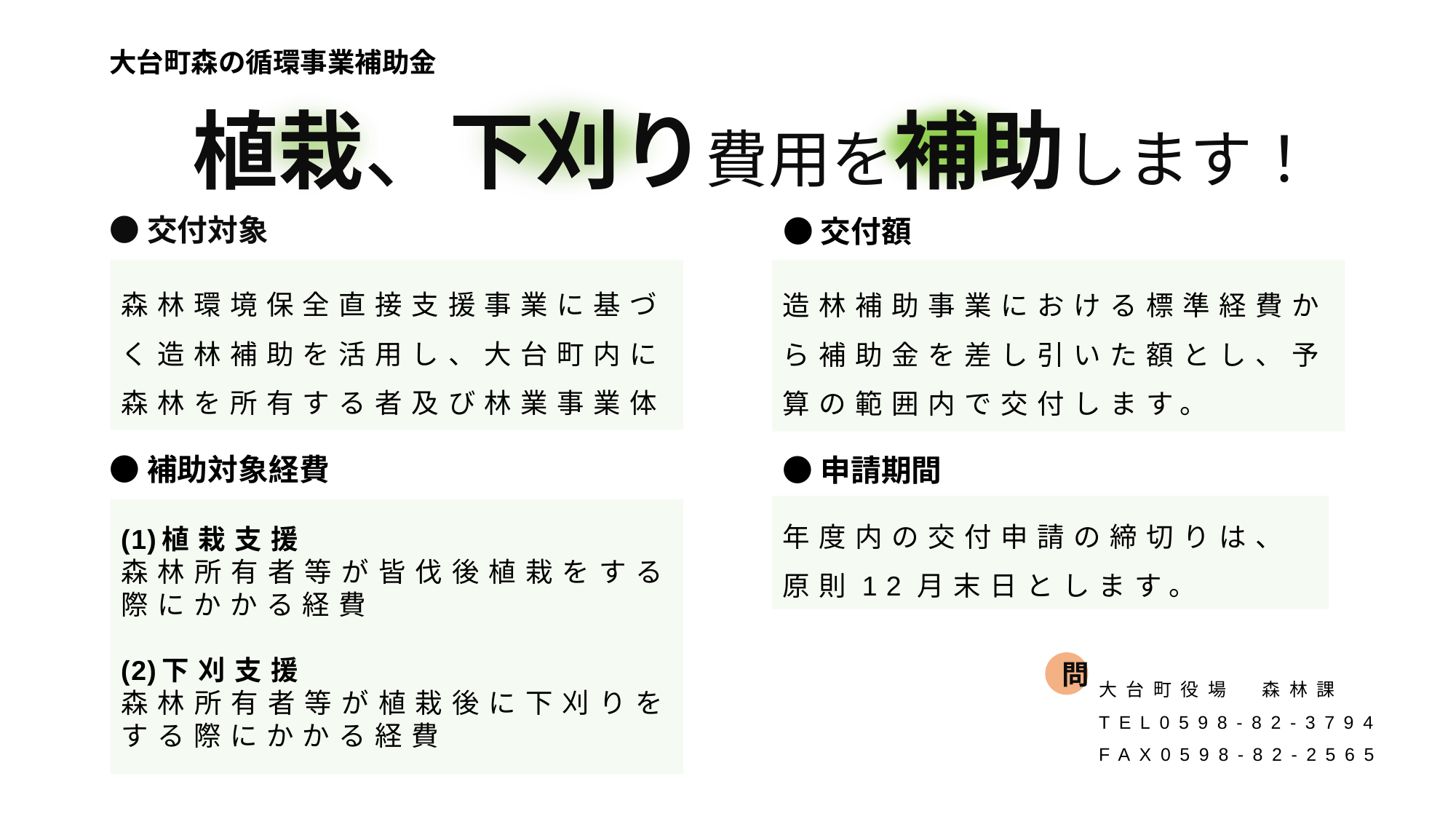

大台町森の循環事業補助金

# 植栽、下刈り費用を補助します！
●交付対象
●交付額
森林環境保全直接支援事業に基づく造林補助を活用し、大台町内に森林を所有する者及び林業事業体
造林補助事業における標準経費から補助金を差し引いた額とし、予算の範囲内で交付します。
●補助対象経費
●申請期間
年度内の交付申請の締切りは、原則12月末日とします。
植栽支援
森林所有者等が皆伐後植栽をする際にかかる経費

下刈支援
森林所有者等が植栽後に下刈りをする際にかかる経費
大台町役場　森林課
TEL0598-82-3794
FAX0598-82-2565
問